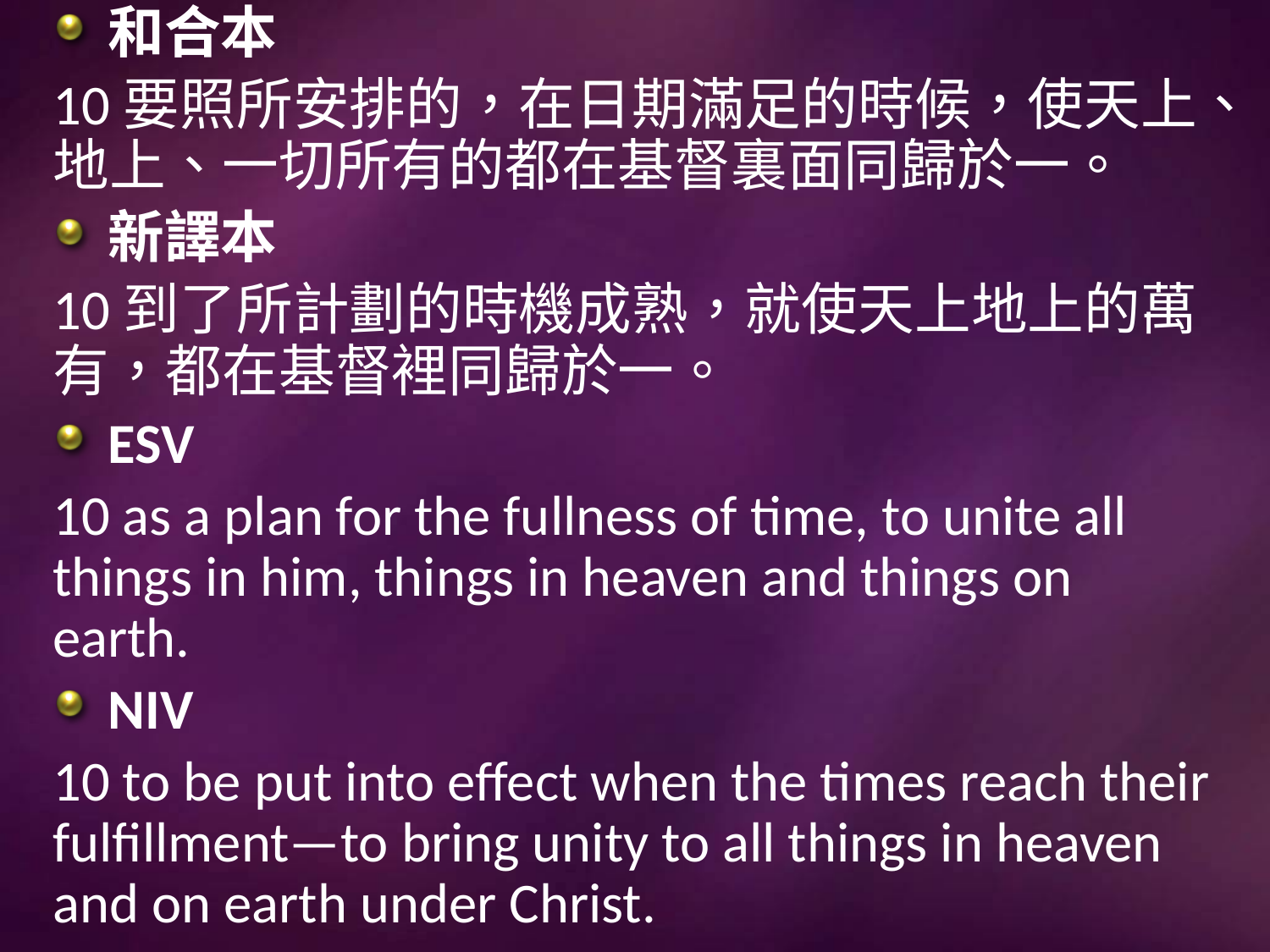

和合本
10要照所安排的，在日期滿足的時候，使天上、地上、一切所有的都在基督裏面同歸於一。
新譯本
10到了所計劃的時機成熟，就使天上地上的萬有，都在基督裡同歸於一。
ESV
10 as a plan for the fullness of time, to unite all things in him, things in heaven and things on earth.
NIV
10 to be put into effect when the times reach their fulfillment—to bring unity to all things in heaven and on earth under Christ.